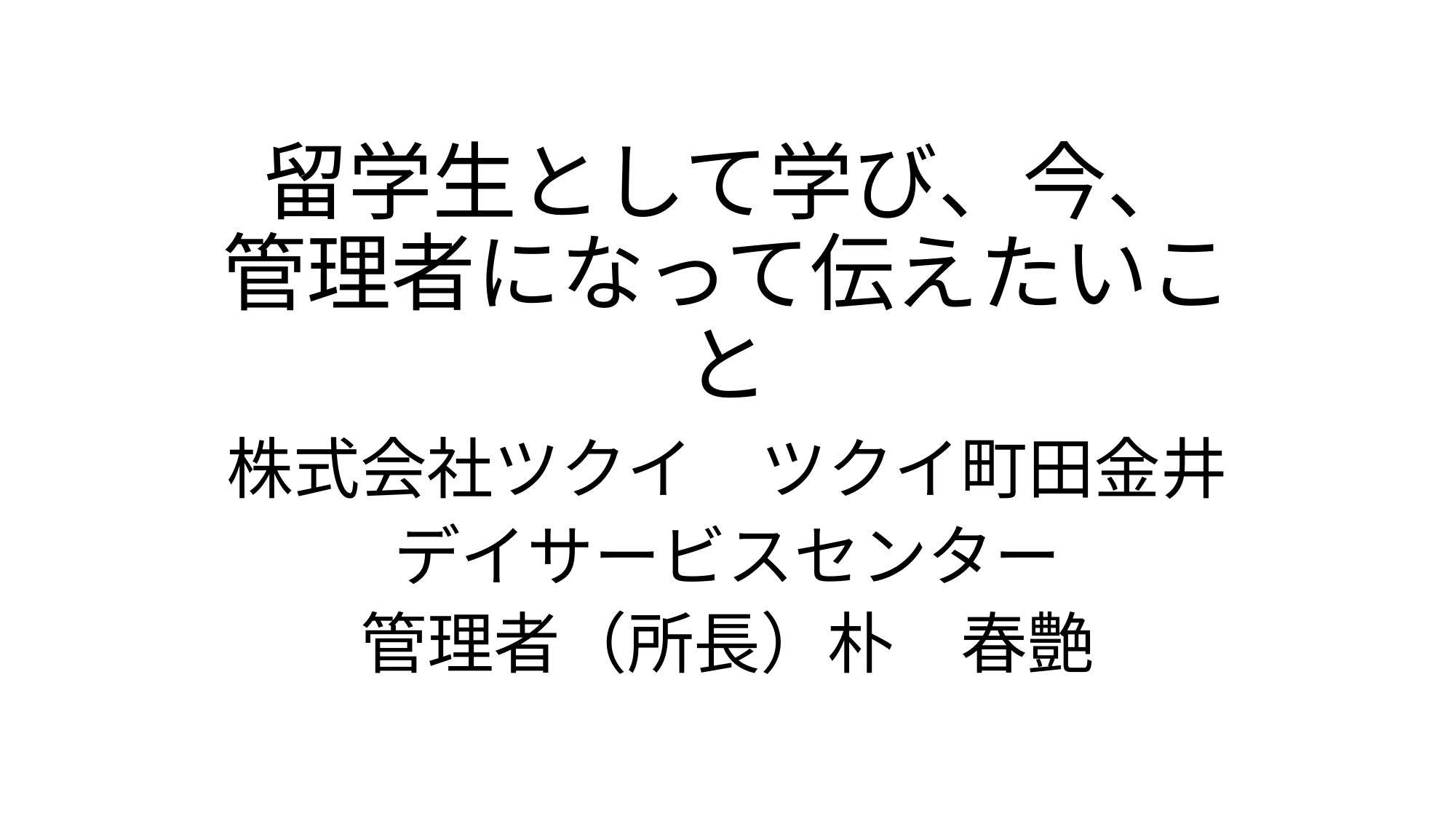

# 留学生として学び、今、 管理者になって伝えたいこと
株式会社ツクイ　ツクイ町田金井
デイサービスセンター
管理者（所長）朴　春艶